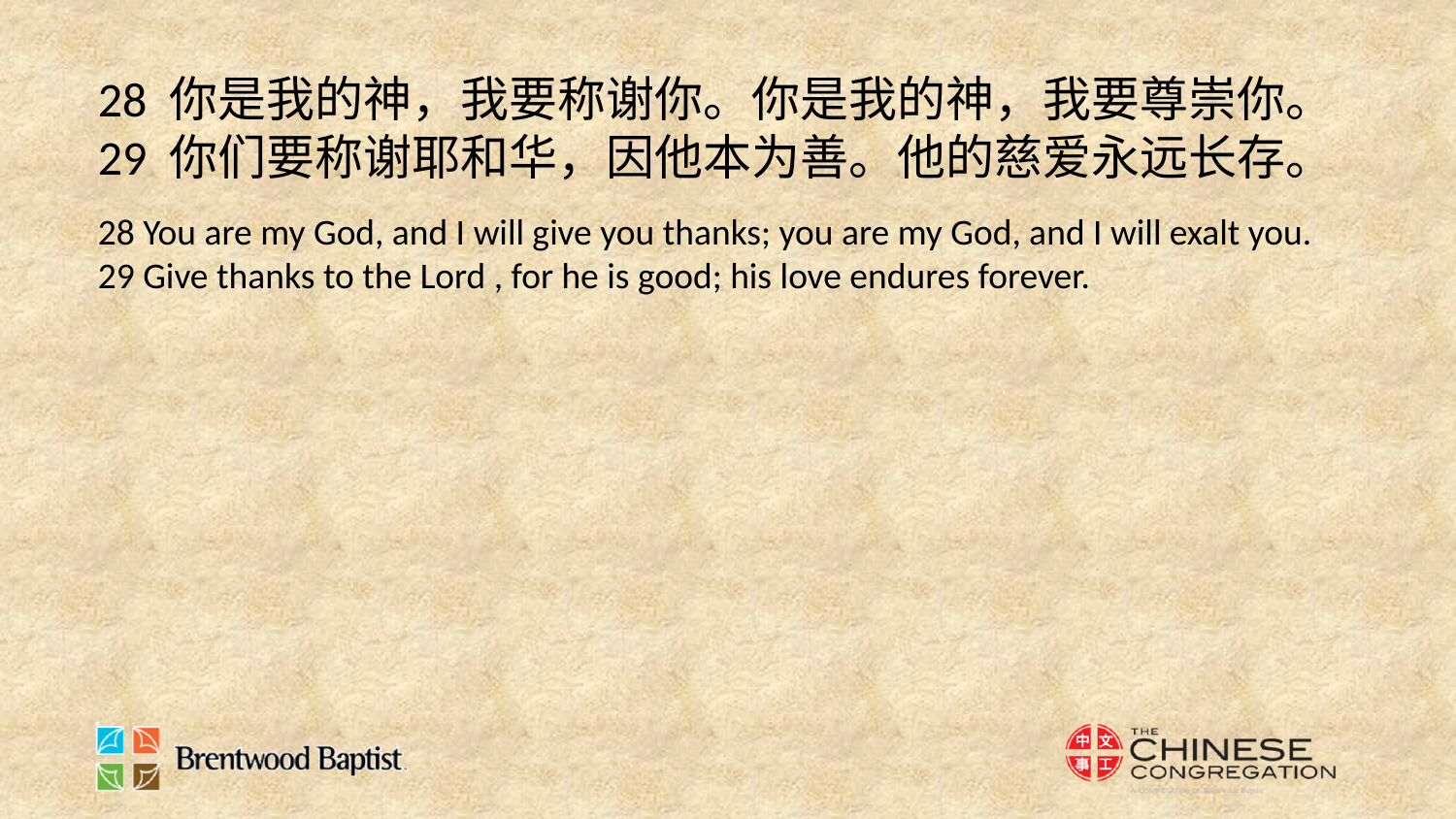

28 你是我的神，我要称谢你。你是我的神，我要尊崇你。
29 你们要称谢耶和华，因他本为善。他的慈爱永远长存。

28 You are my God, and I will give you thanks; you are my God, and I will exalt you.
29 Give thanks to the Lord , for he is good; his love endures forever.